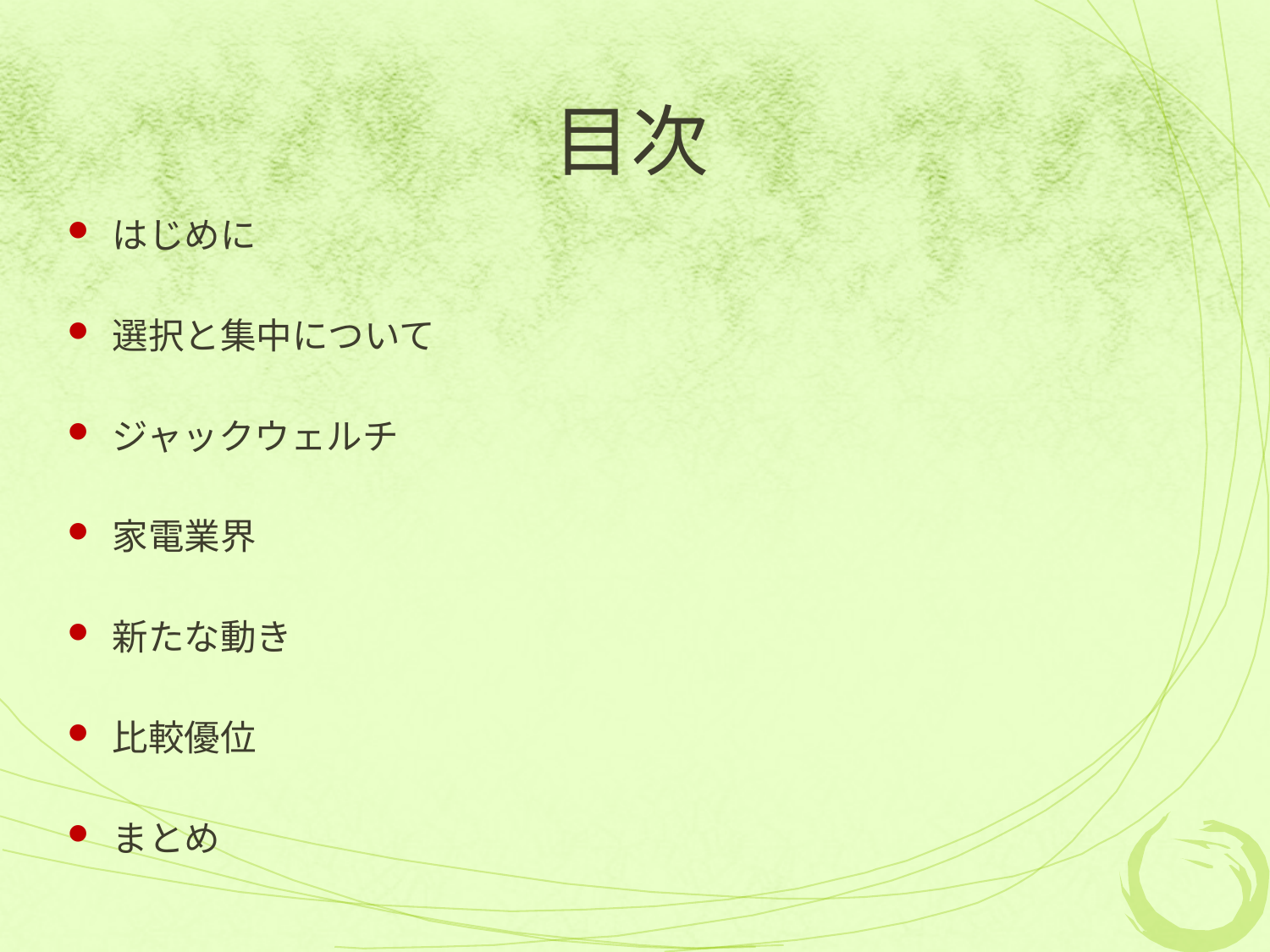

# 目次
はじめに

選択と集中について

ジャックウェルチ

家電業界

新たな動き

比較優位

まとめ